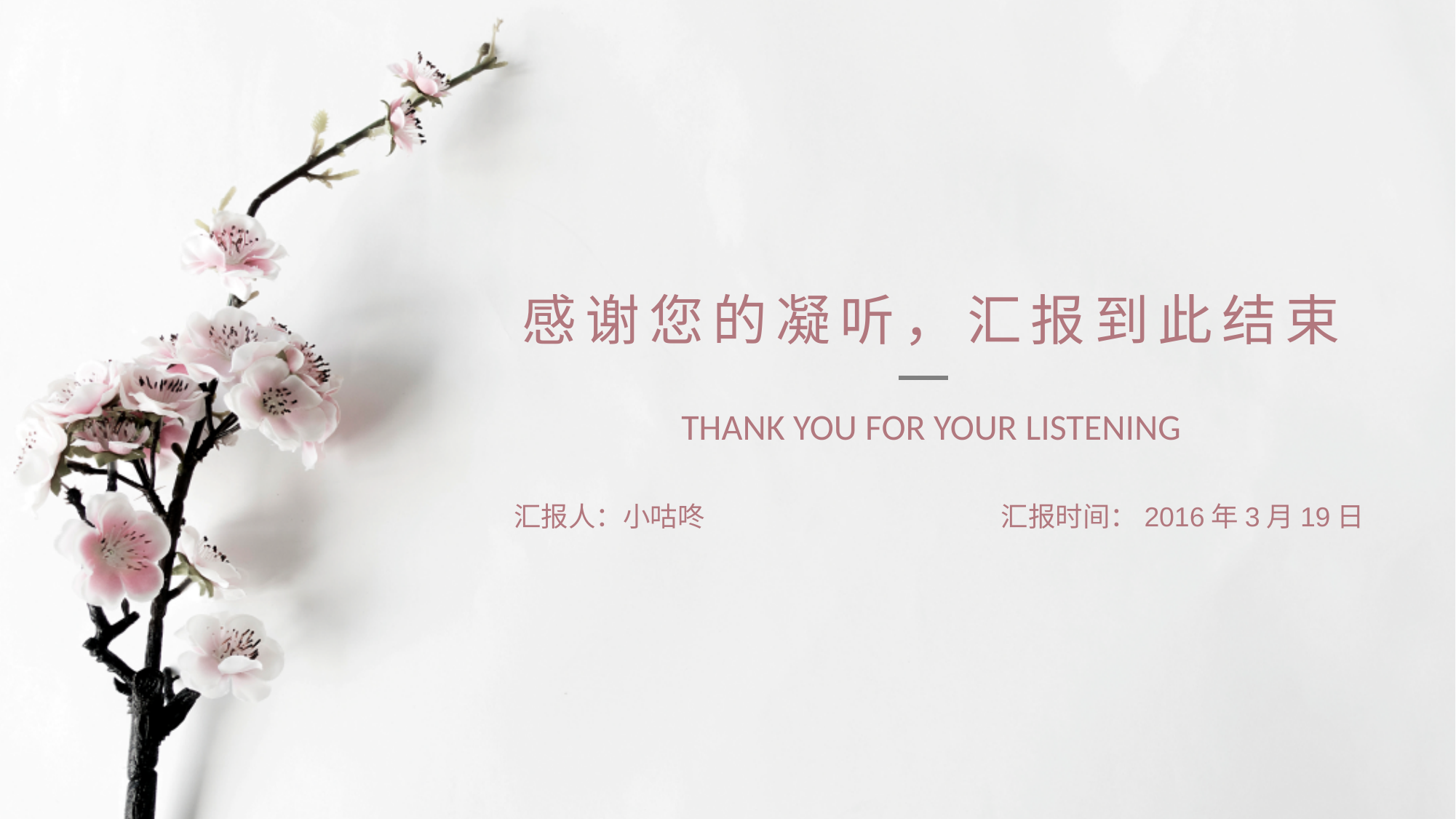

感谢您的凝听，汇报到此结束
THANK YOU FOR YOUR LISTENING
汇报时间：2016年3月19日
汇报人：小咕咚